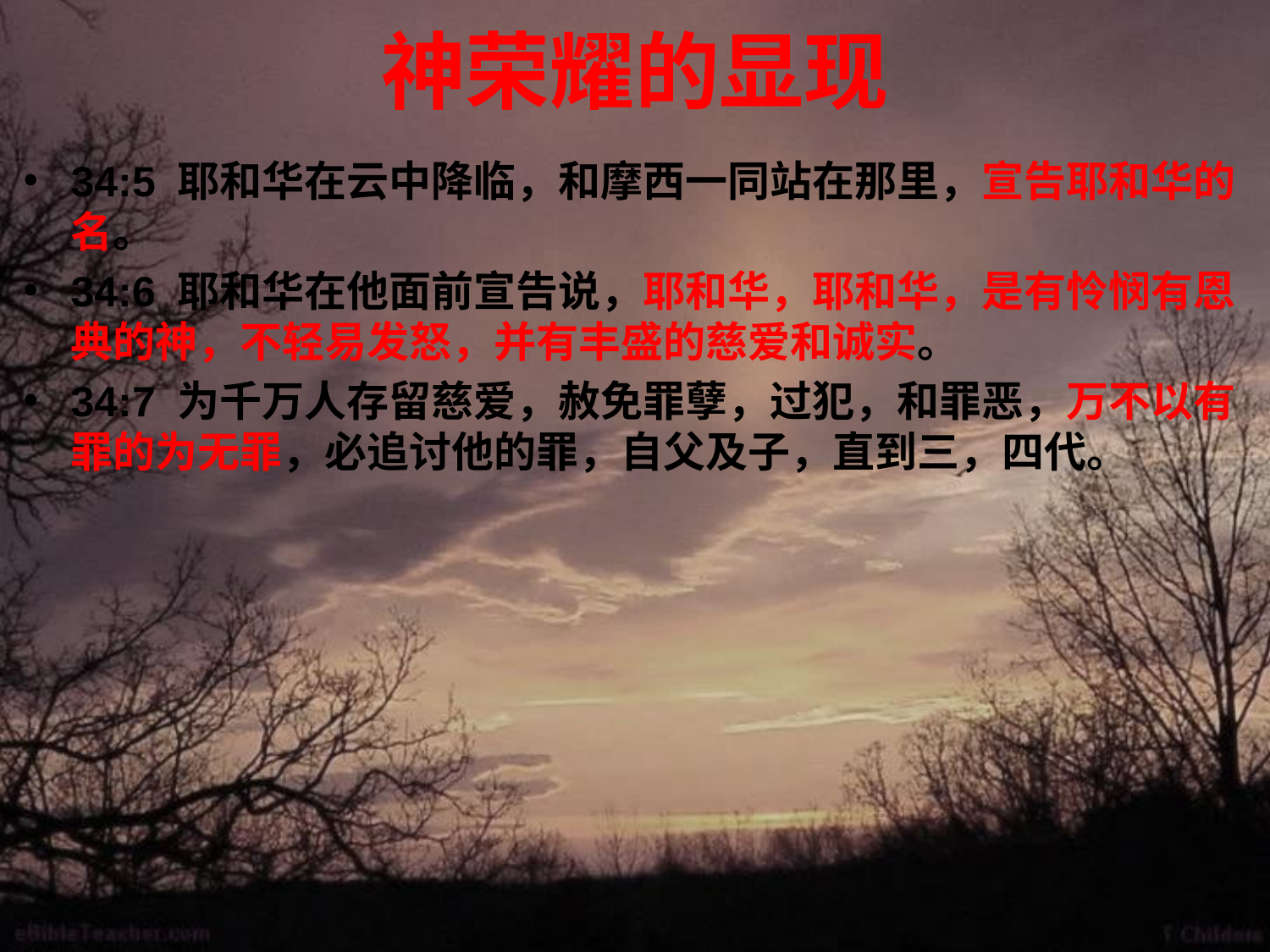

# 神荣耀的显现
34:5 耶和华在云中降临，和摩西一同站在那里，宣告耶和华的名。
34:6 耶和华在他面前宣告说，耶和华，耶和华，是有怜悯有恩典的神，不轻易发怒，并有丰盛的慈爱和诚实。
34:7 为千万人存留慈爱，赦免罪孽，过犯，和罪恶，万不以有罪的为无罪，必追讨他的罪，自父及子，直到三，四代。